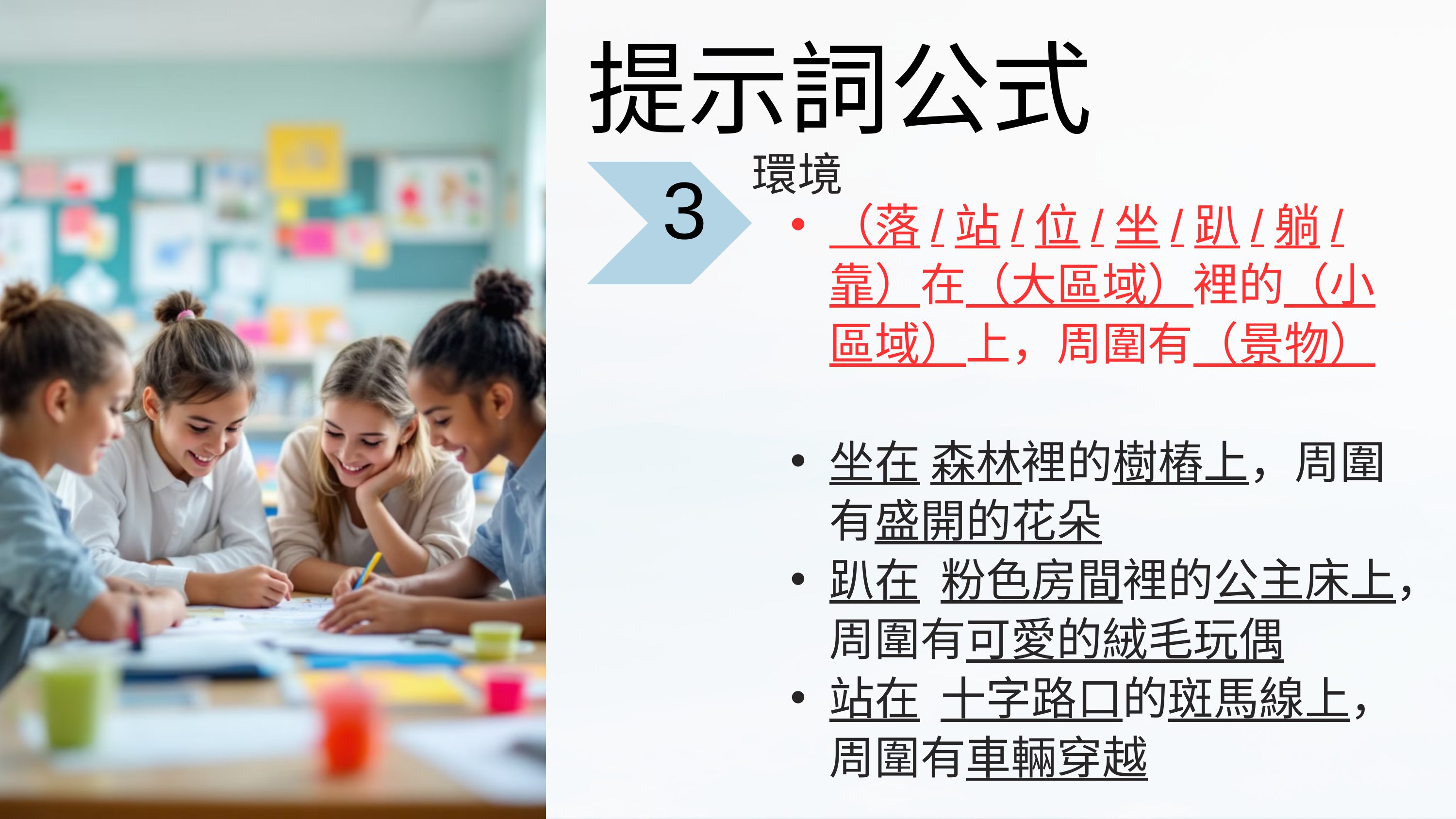

提示詞公式
環境

3
（落/站/位/坐/趴/躺/靠）在（大區域）裡的（小區域）上，周圍有（景物）

坐在 森林裡的樹樁上，周圍有盛開的花朵
趴在  粉色房間裡的公主床上，周圍有可愛的絨毛玩偶
站在  十字路口的斑馬線上，周圍有車輛穿越